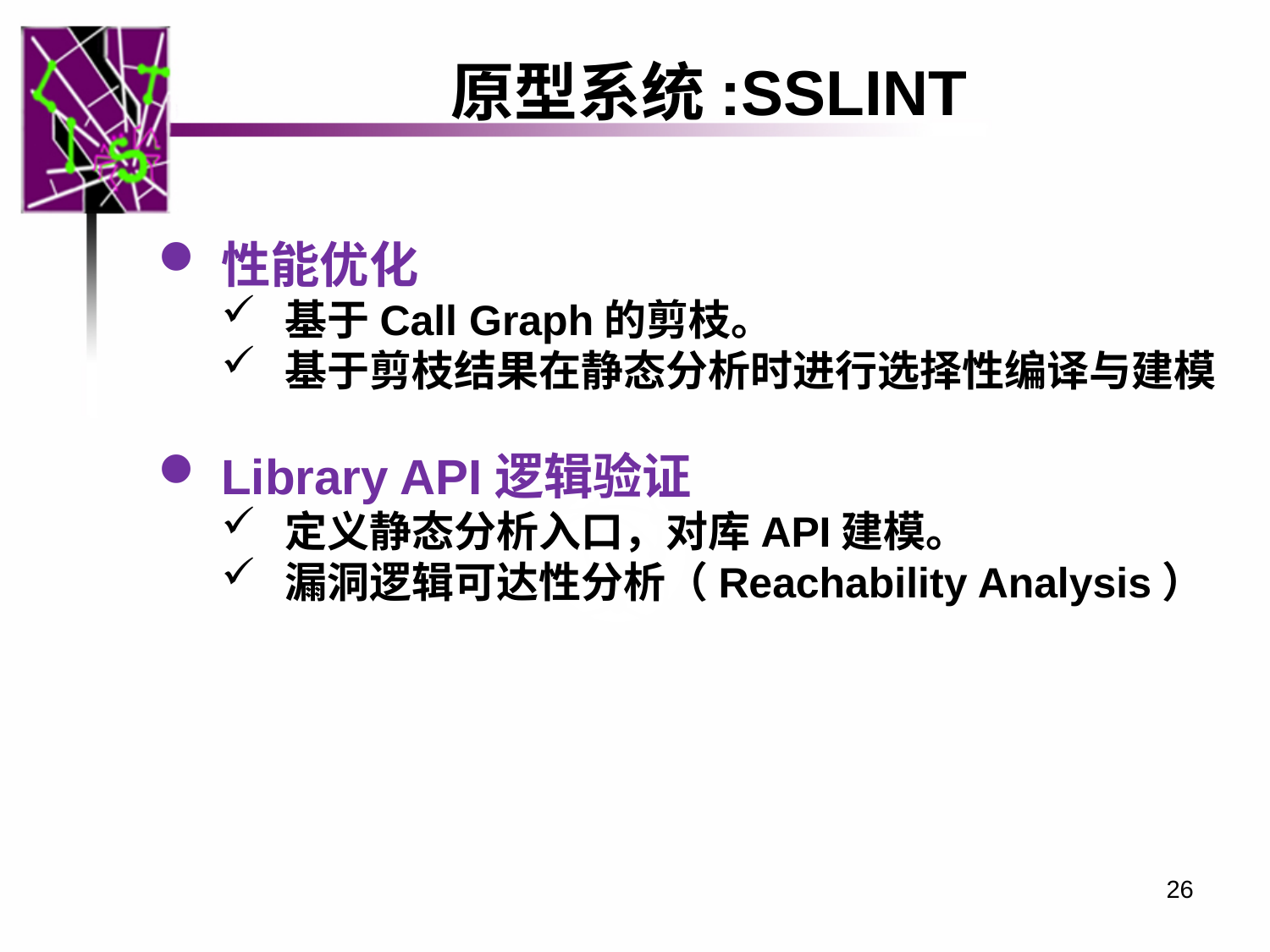

# 原型系统:SSLINT
性能优化
基于Call Graph的剪枝。
基于剪枝结果在静态分析时进行选择性编译与建模

Library API逻辑验证
定义静态分析入口，对库API建模。
漏洞逻辑可达性分析（Reachability Analysis）

26